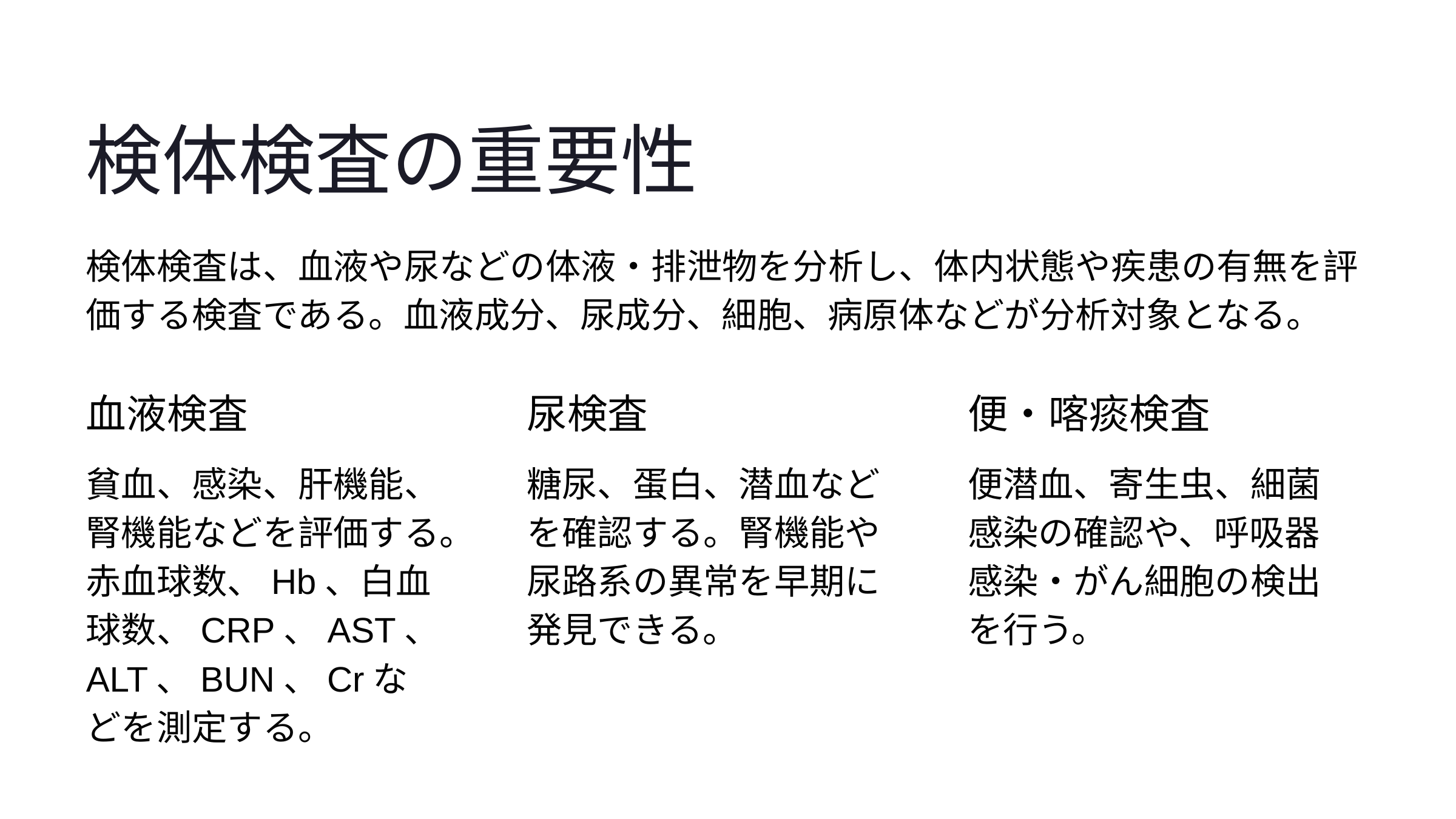

検体検査の重要性
検体検査は、血液や尿などの体液・排泄物を分析し、体内状態や疾患の有無を評価する検査である。血液成分、尿成分、細胞、病原体などが分析対象となる。
血液検査
尿検査
便・喀痰検査
貧血、感染、肝機能、腎機能などを評価する。赤血球数、Hb、白血球数、CRP、AST、ALT、BUN、Crなどを測定する。
糖尿、蛋白、潜血などを確認する。腎機能や尿路系の異常を早期に発見できる。
便潜血、寄生虫、細菌感染の確認や、呼吸器感染・がん細胞の検出を行う。